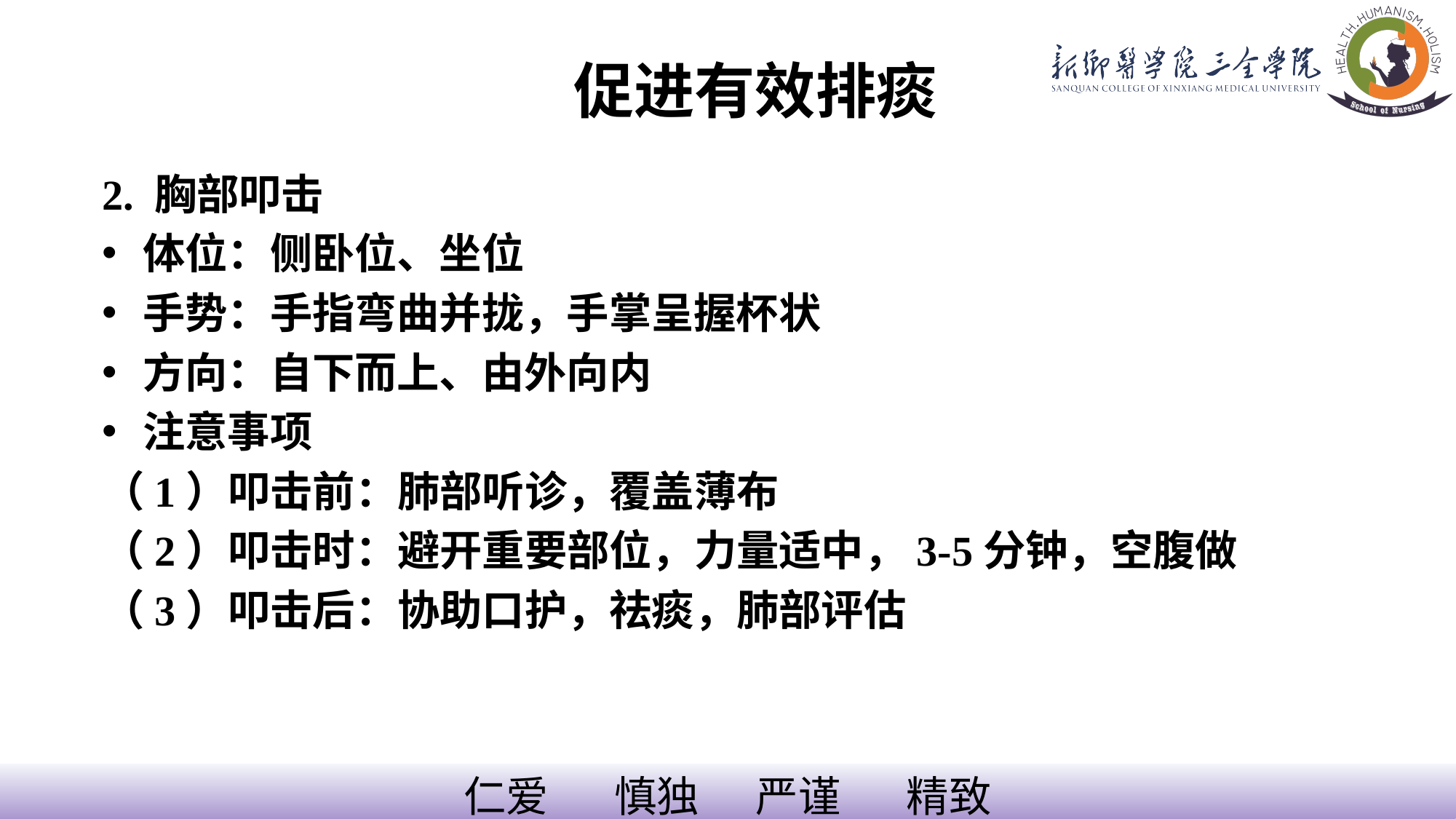

# 促进有效排痰
2. 胸部叩击
体位：侧卧位、坐位
手势：手指弯曲并拢，手掌呈握杯状
方向：自下而上、由外向内
注意事项
（1）叩击前：肺部听诊，覆盖薄布
（2）叩击时：避开重要部位，力量适中，3-5分钟，空腹做
（3）叩击后：协助口护，祛痰，肺部评估